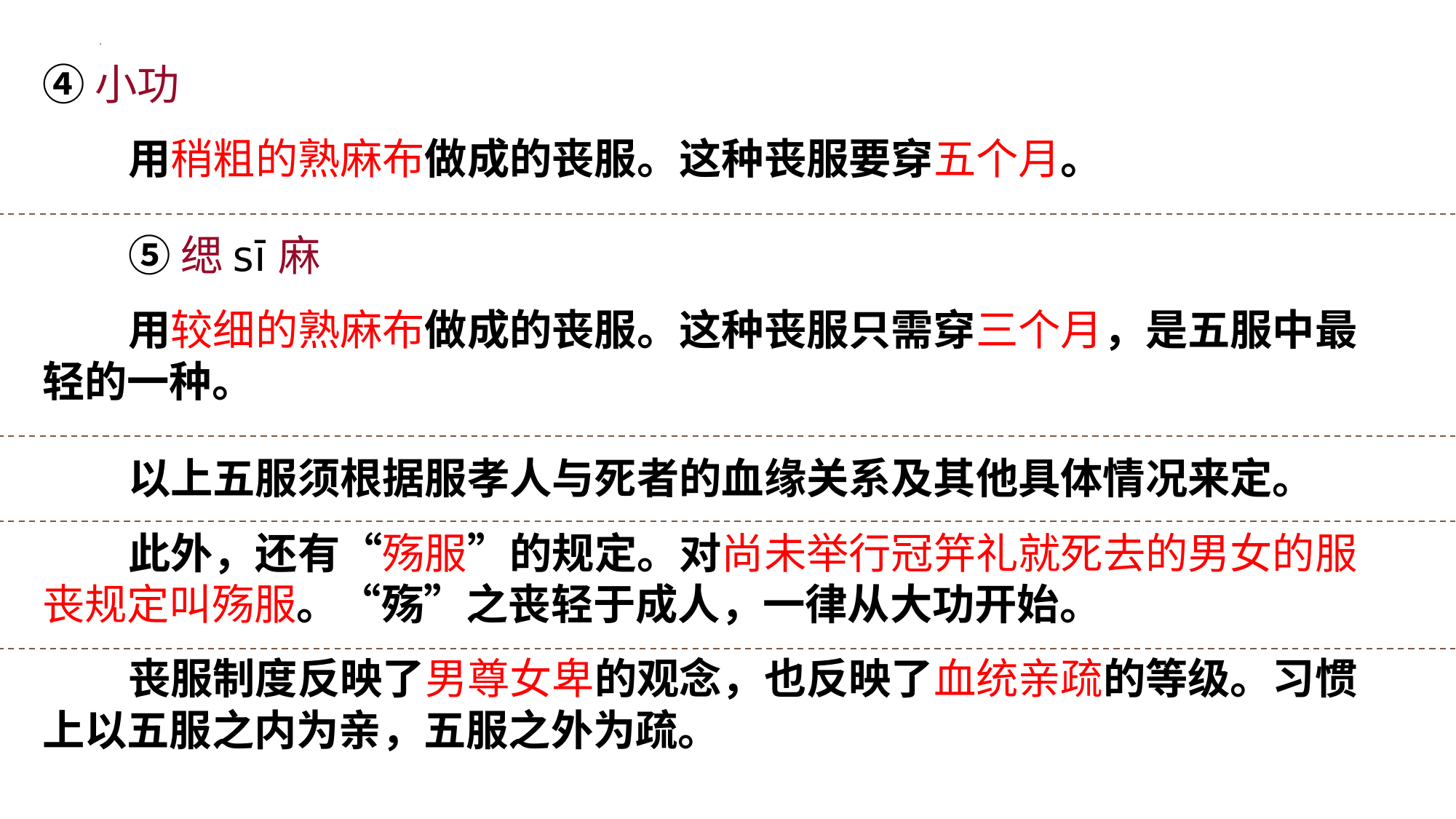

④小功
用稍粗的熟麻布做成的丧服。这种丧服要穿五个月。
⑤缌sī麻
用较细的熟麻布做成的丧服。这种丧服只需穿三个月，是五服中最轻的一种。
以上五服须根据服孝人与死者的血缘关系及其他具体情况来定。
此外，还有“殇服”的规定。对尚未举行冠笄礼就死去的男女的服丧规定叫殇服。“殇”之丧轻于成人，一律从大功开始。
丧服制度反映了男尊女卑的观念，也反映了血统亲疏的等级。习惯上以五服之内为亲，五服之外为疏。